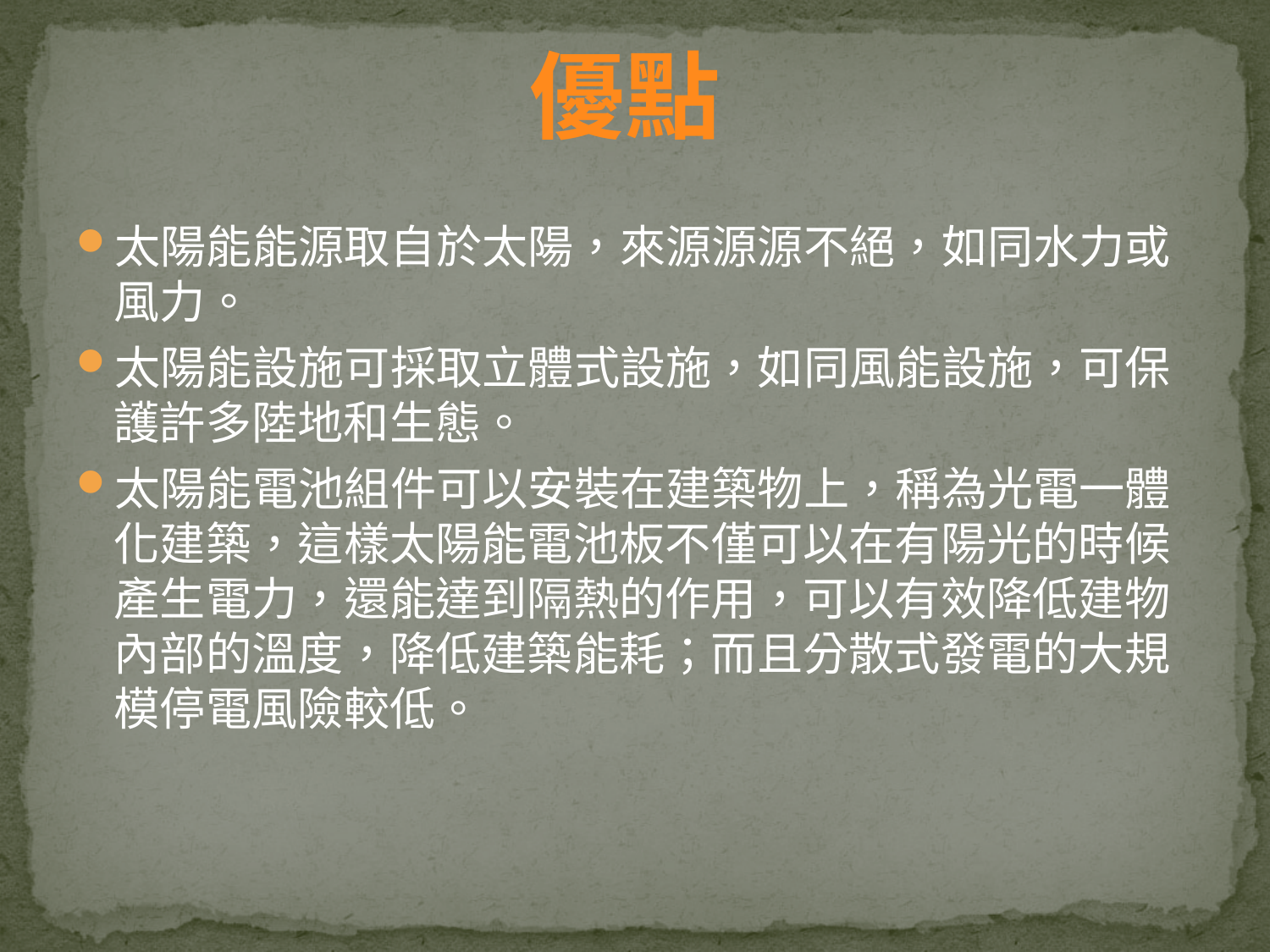

優點
太陽能能源取自於太陽，來源源源不絕，如同水力或風力。
太陽能設施可採取立體式設施，如同風能設施，可保護許多陸地和生態。
太陽能電池組件可以安裝在建築物上，稱為光電一體化建築，這樣太陽能電池板不僅可以在有陽光的時候產生電力，還能達到隔熱的作用，可以有效降低建物內部的溫度，降低建築能耗；而且分散式發電的大規模停電風險較低。